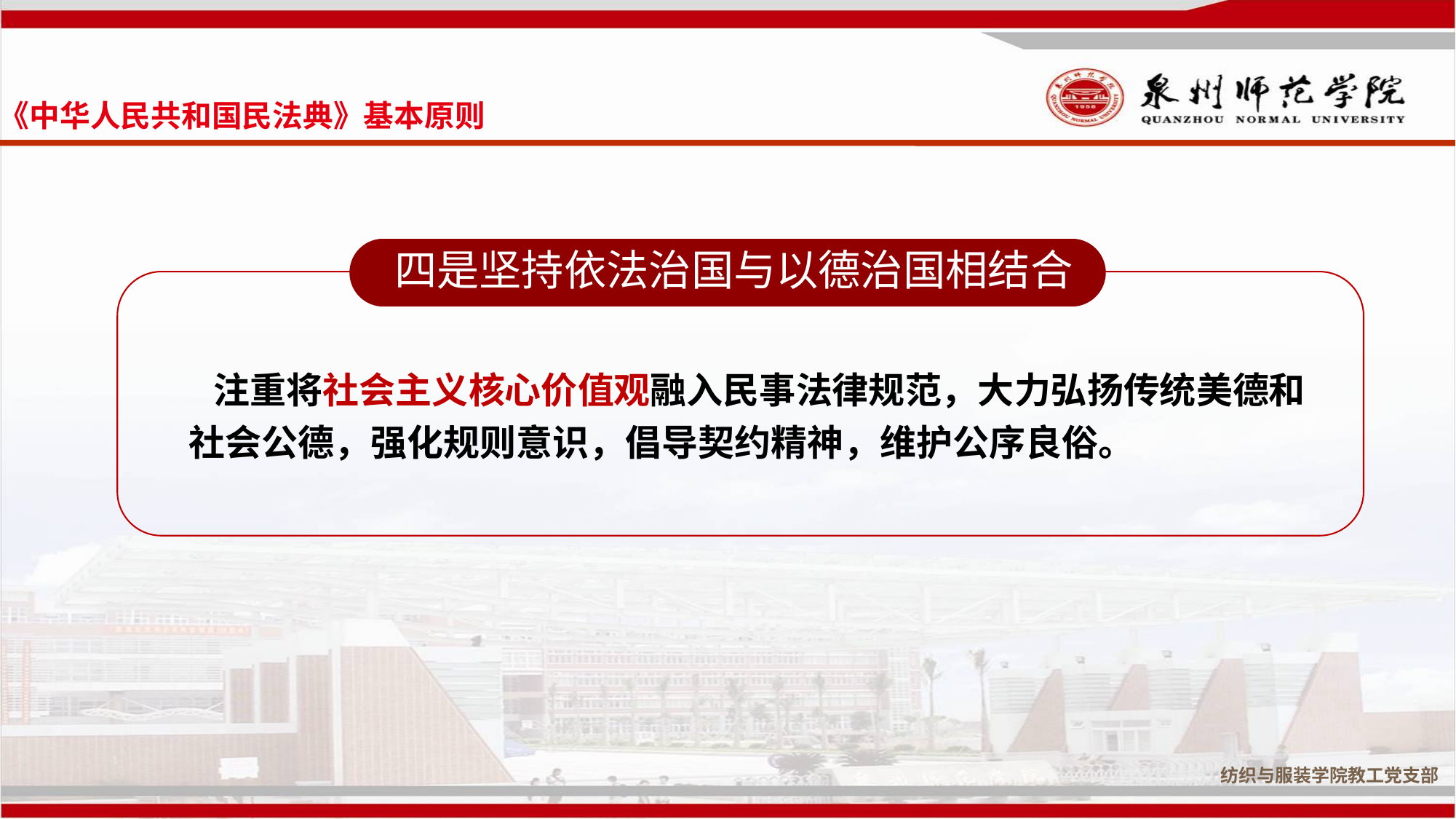

《中华人民共和国民法典》基本原则
四是坚持依法治国与以德治国相结合

  注重将社会主义核心价值观融入民事法律规范，大力弘扬传统美德和社会公德，强化规则意识，倡导契约精神，维护公序良俗。
纺织与服装学院教工党支部